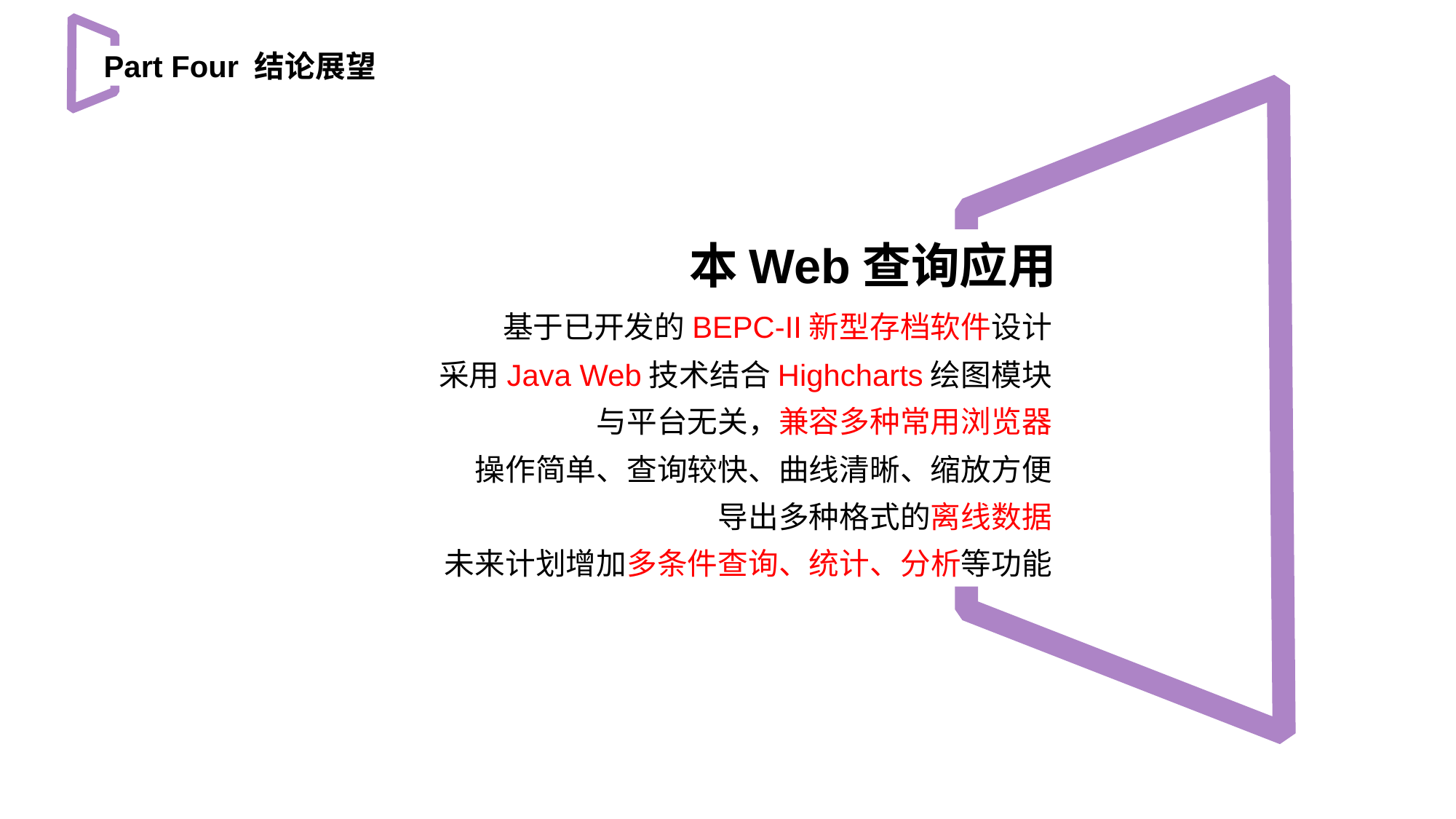

Part Four 结论展望

本Web查询应用
基于已开发的BEPC-II新型存档软件设计
采用Java Web技术结合Highcharts绘图模块
与平台无关，兼容多种常用浏览器
操作简单、查询较快、曲线清晰、缩放方便
导出多种格式的离线数据
未来计划增加多条件查询、统计、分析等功能